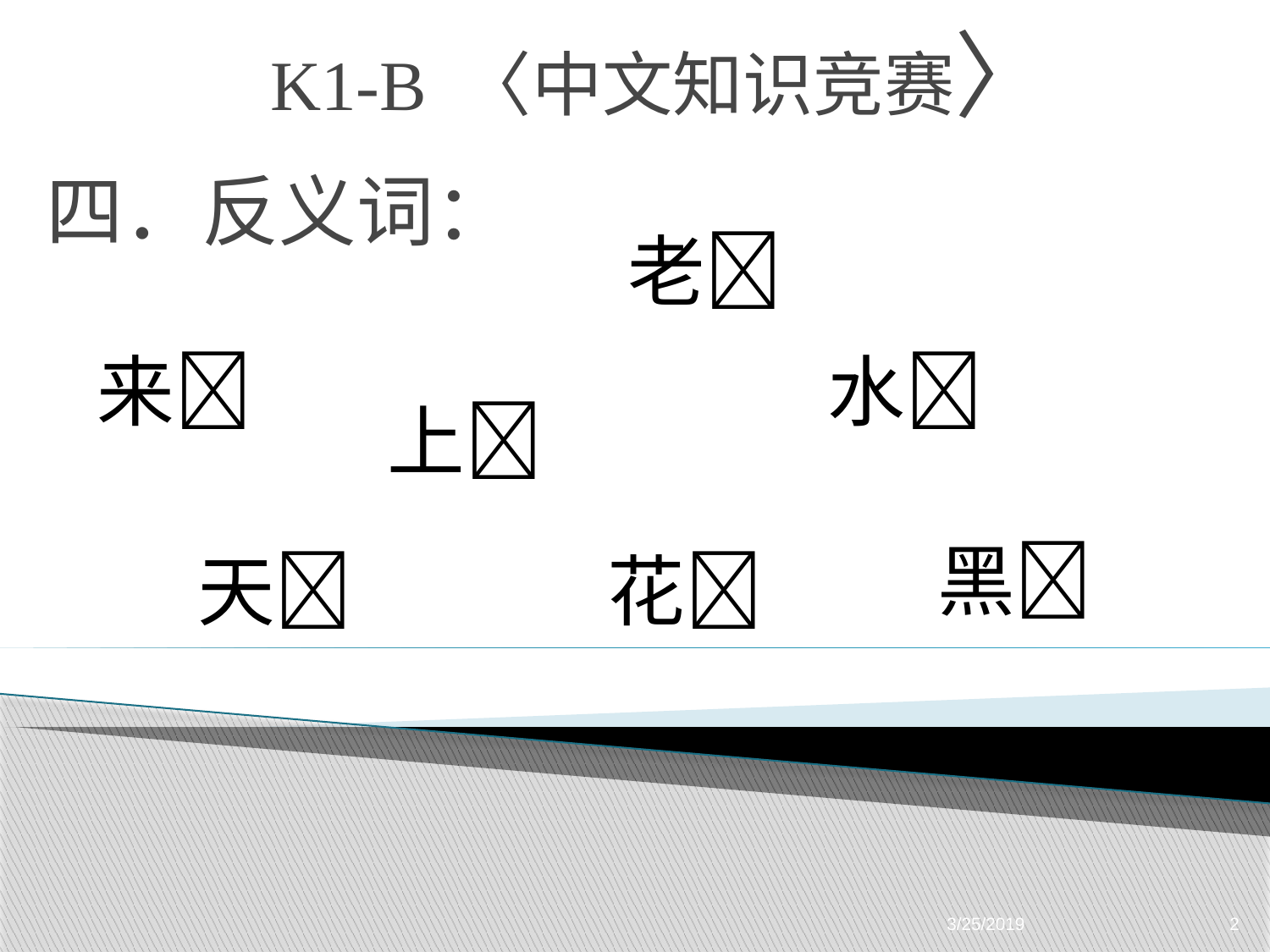

# K1-B 〈中文知识竞赛〉
四．反义词：
老↔
来↔
水↔
上↔
黑↔
天↔
花↔
3/25/2019
2